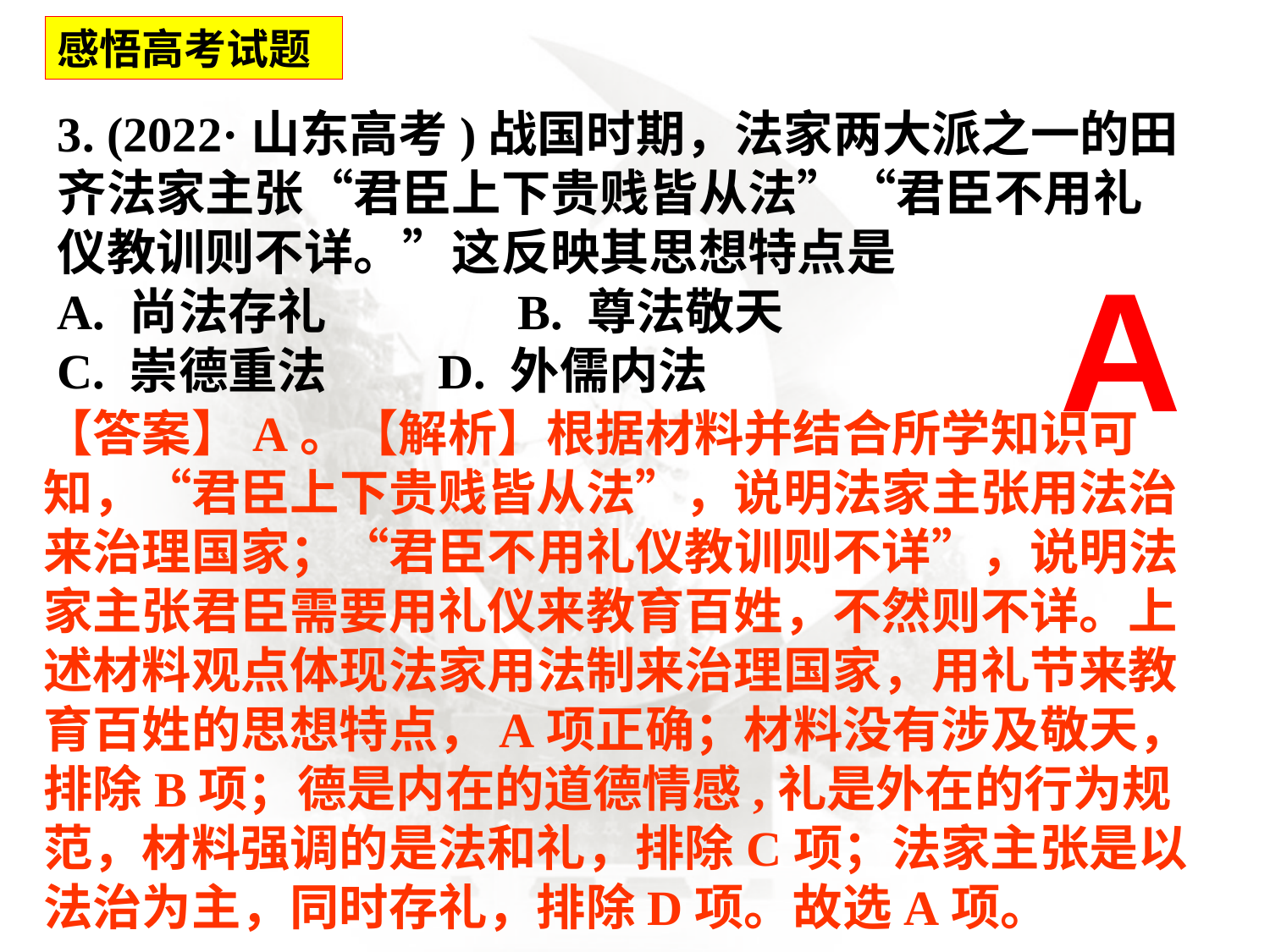

感悟高考试题
3. (2022·山东高考)战国时期，法家两大派之一的田齐法家主张“君臣上下贵贱皆从法”“君臣不用礼仪教训则不详。”这反映其思想特点是
A. 尚法存礼	      B. 尊法敬天
C. 崇德重法	D. 外儒内法
A
【答案】A。【解析】根据材料并结合所学知识可知，“君臣上下贵贱皆从法”，说明法家主张用法治来治理国家；“君臣不用礼仪教训则不详”，说明法家主张君臣需要用礼仪来教育百姓，不然则不详。上述材料观点体现法家用法制来治理国家，用礼节来教育百姓的思想特点，A项正确；材料没有涉及敬天，排除B项；德是内在的道德情感,礼是外在的行为规范，材料强调的是法和礼，排除C项；法家主张是以法治为主，同时存礼，排除D项。故选A项。